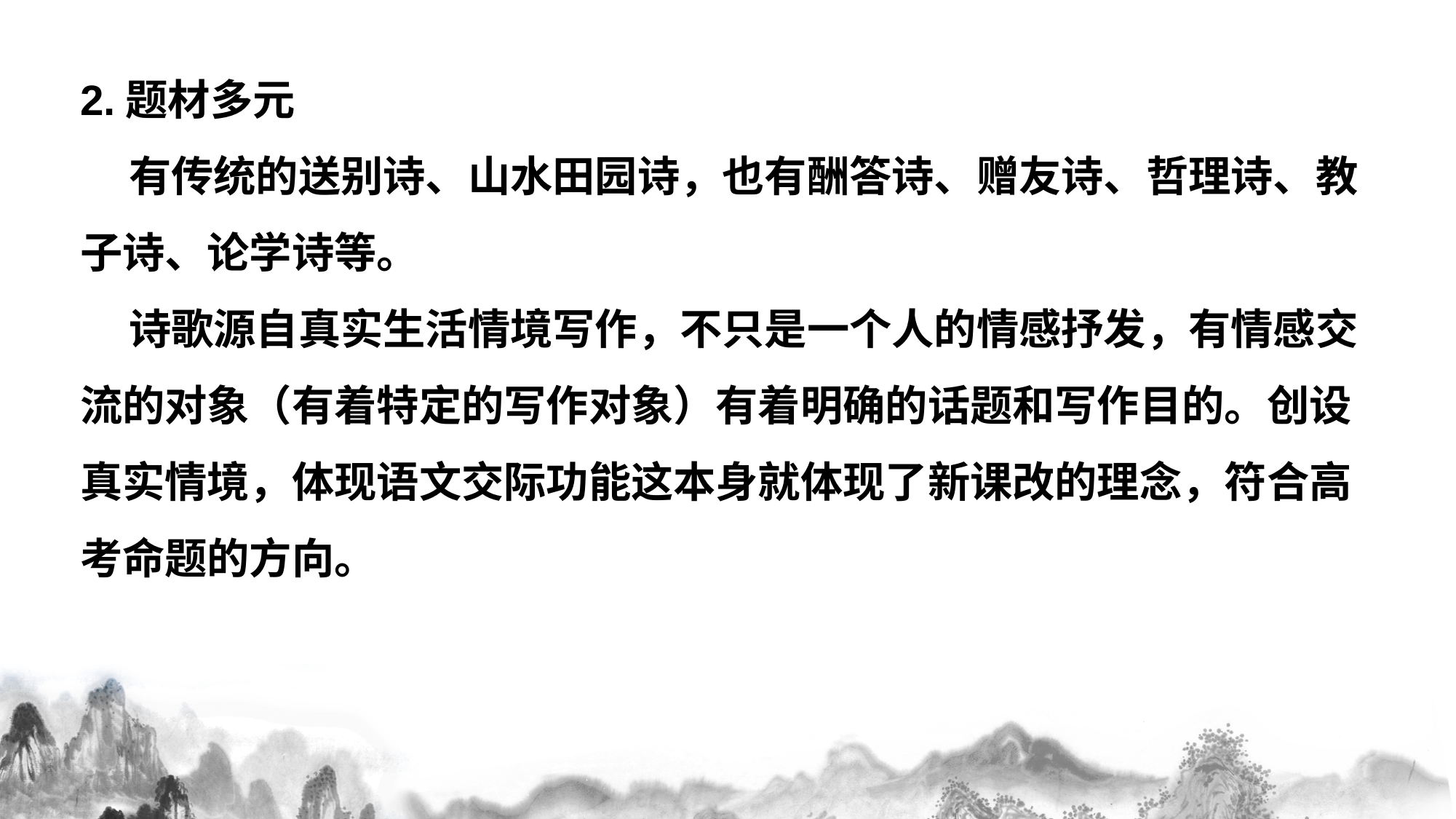

2.题材多元
    有传统的送别诗、山水田园诗，也有酬答诗、赠友诗、哲理诗、教子诗、论学诗等。
    诗歌源自真实生活情境写作，不只是一个人的情感抒发，有情感交流的对象（有着特定的写作对象）有着明确的话题和写作目的。创设真实情境，体现语文交际功能这本身就体现了新课改的理念，符合高考命题的方向。